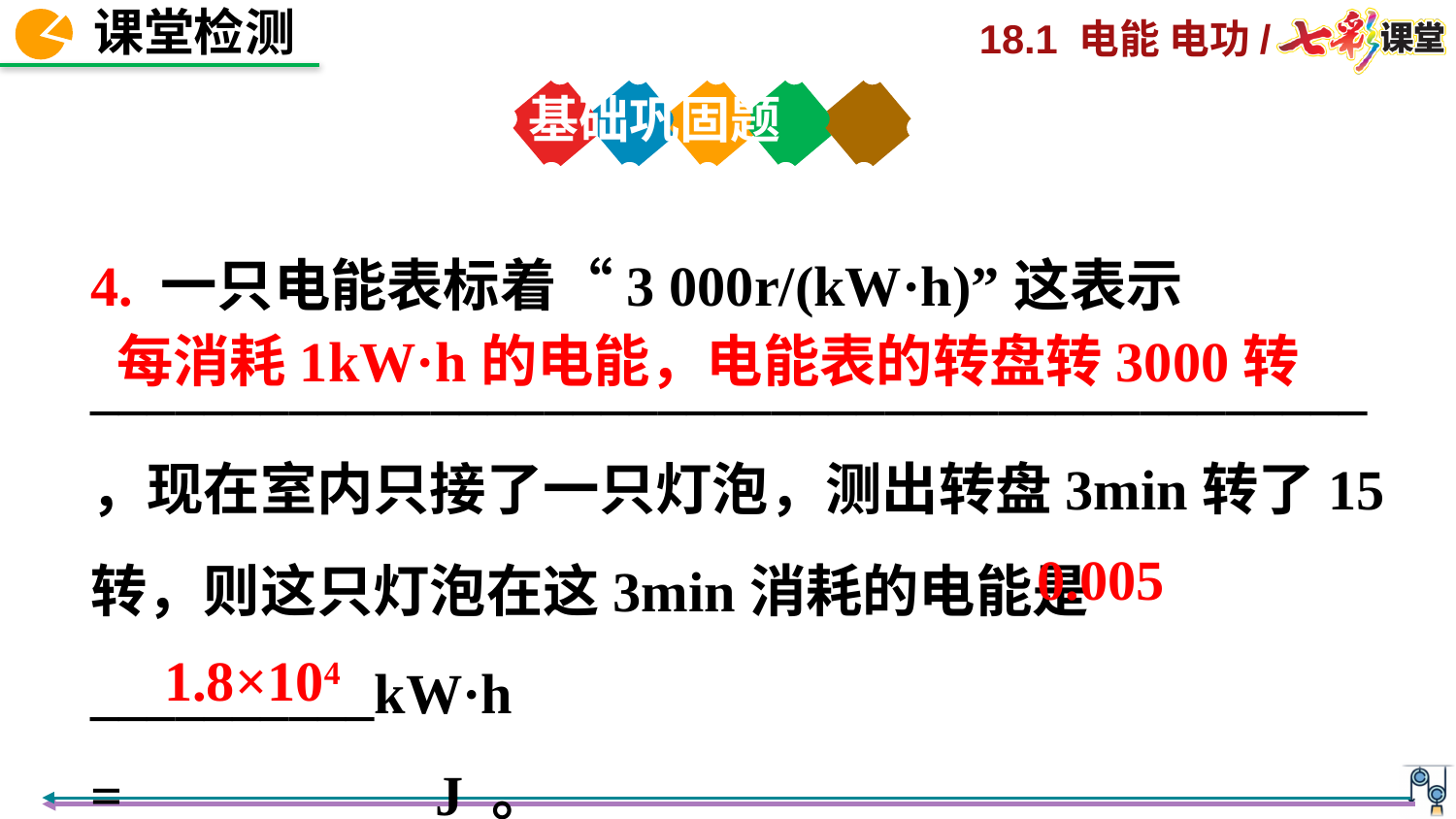

基础巩固题

4. 一只电能表标着“3 000r/(kW·h)”这表示_____________________________________________，现在室内只接了一只灯泡，测出转盘3min转了15转，则这只灯泡在这3min消耗的电能是__________kW·h
=___________J 。
每消耗1kW·h的电能，电能表的转盘转3000转
0.005
1.8×104